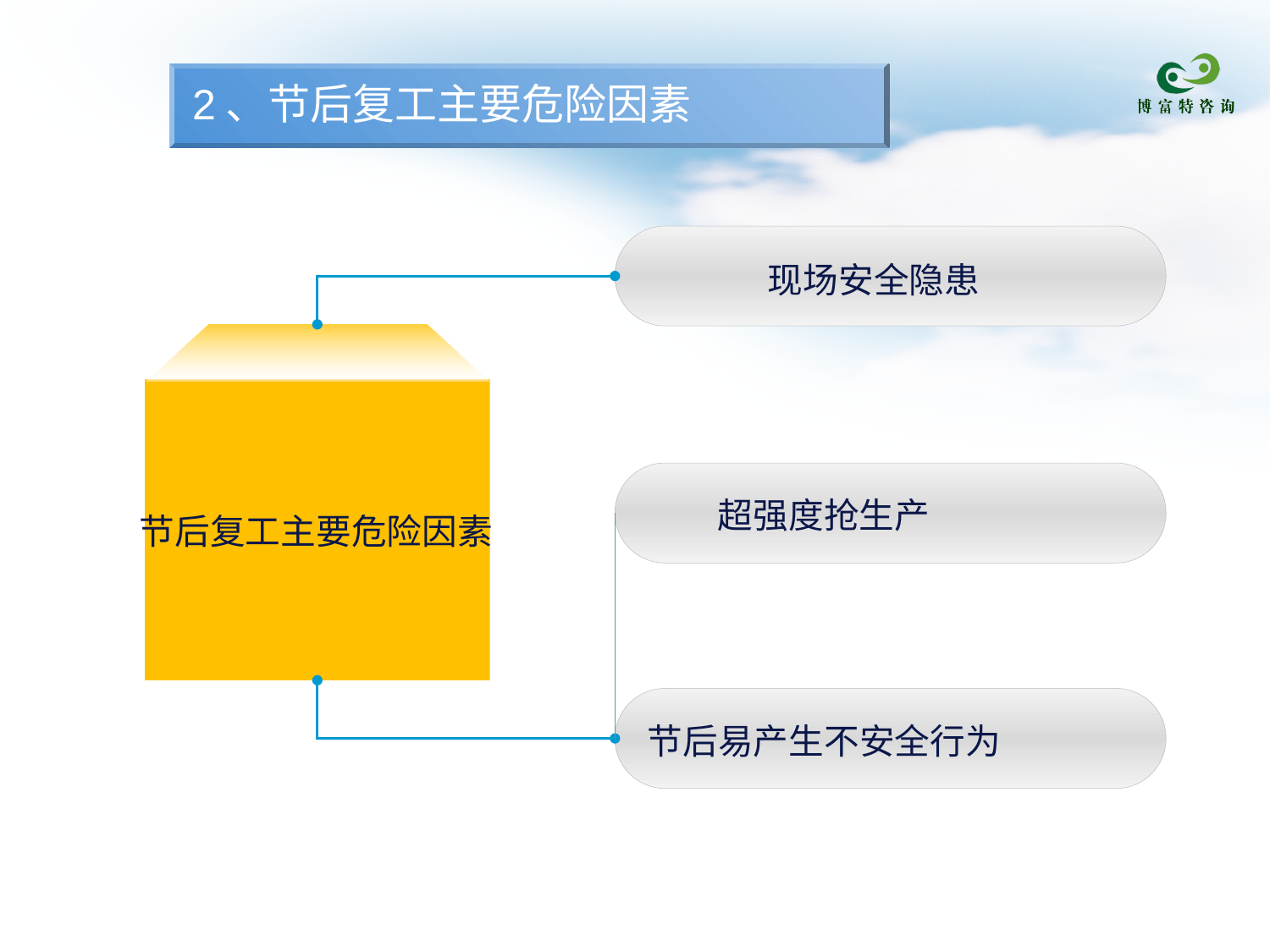

2、节后复工主要危险因素

现场安全隐患

超强度抢生产
节后复工主要危险因素

节后易产生不安全行为